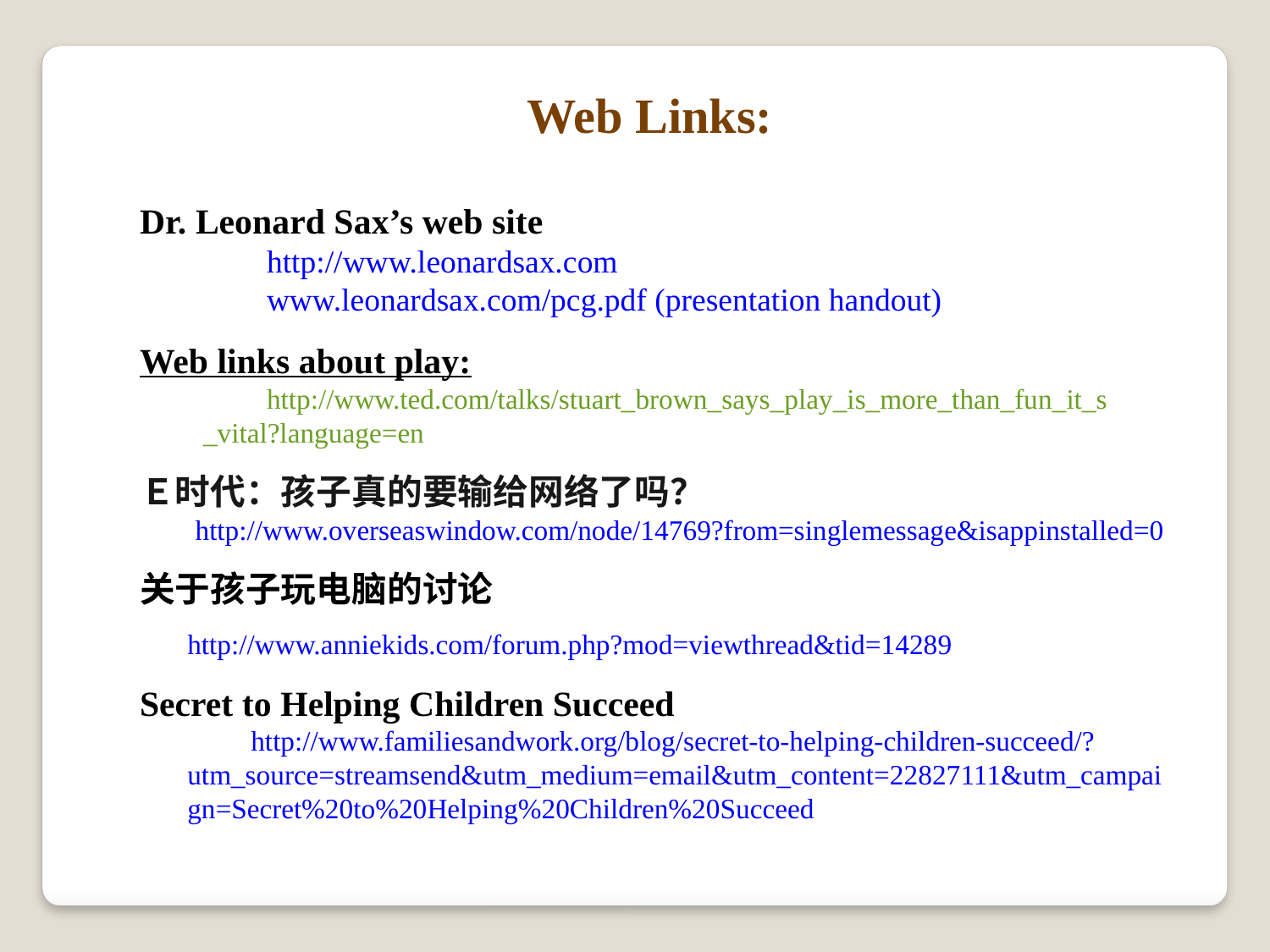

Web Links:

Dr. Leonard Sax’s web site
http://www.leonardsax.com
www.leonardsax.com/pcg.pdf (presentation handout)
Web links about play:
http://www.ted.com/talks/stuart_brown_says_play_is_more_than_fun_it_s _vital?language=en
Ｅ时代：孩子真的要输给网络了吗？
http://www.overseaswindow.com/node/14769?from=singlemessage&isappinstalled=0
关于孩子玩电脑的讨论
http://www.anniekids.com/forum.php?mod=viewthread&tid=14289
Secret to Helping Children Succeed
http://www.familiesandwork.org/blog/secret-to-helping-children-succeed/?utm_source=streamsend&utm_medium=email&utm_content=22827111&utm_campaign=Secret%20to%20Helping%20Children%20Succeed